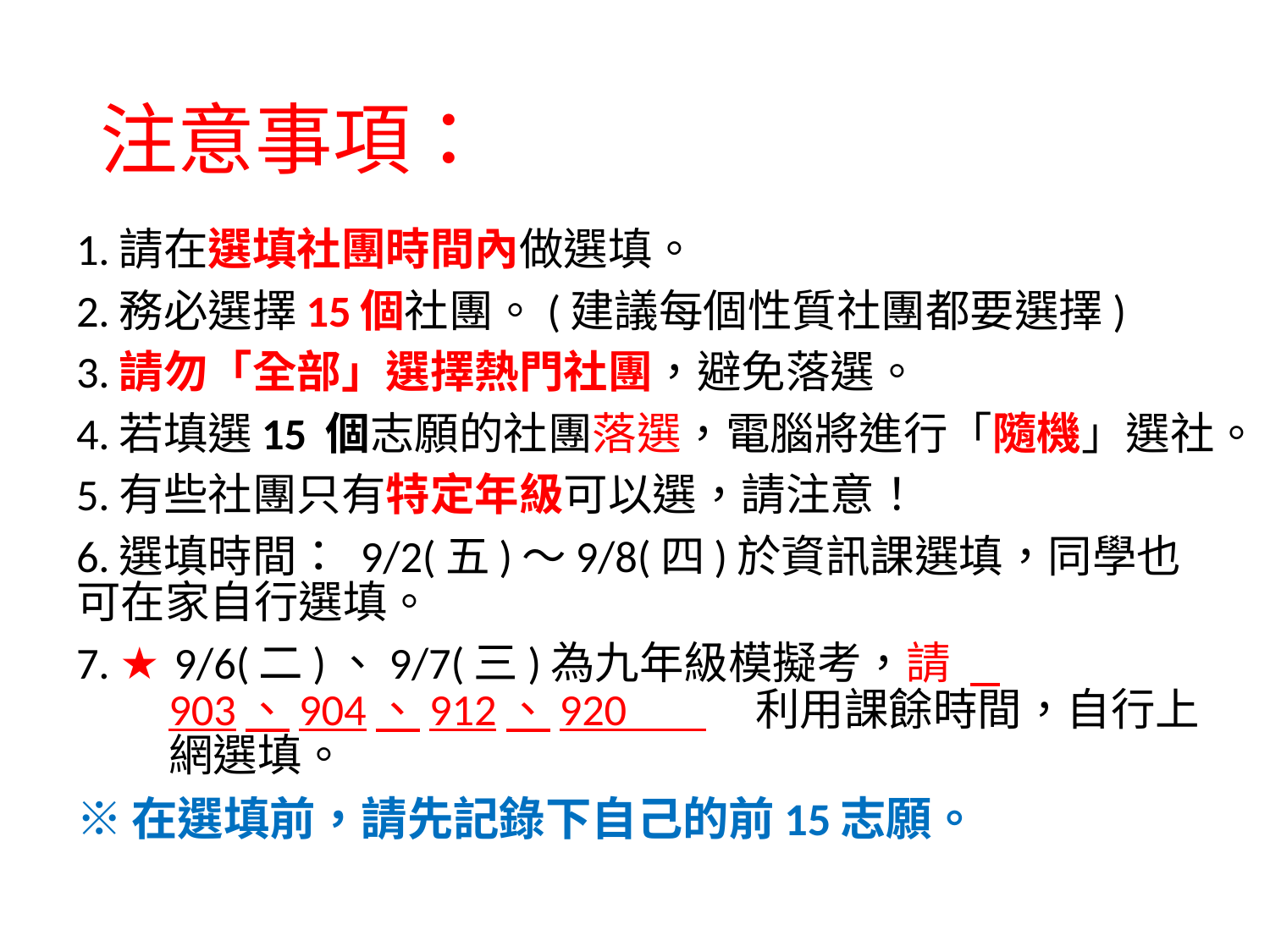

# 注意事項：
1.請在選填社團時間內做選填。
2.務必選擇15個社團。(建議每個性質社團都要選擇)
3.請勿「全部」選擇熱門社團，避免落選。
4.若填選15 個志願的社團落選，電腦將進行「隨機」選社。
5.有些社團只有特定年級可以選，請注意！
6.選填時間： 9/2(五)～9/8(四)於資訊課選填，同學也可在家自行選填。
7. ★ 9/6(二)、9/7(三)為九年級模擬考，請      903、904、912、920            利用課餘時間，自行上網選填。
※在選填前，請先記錄下自己的前15志願。